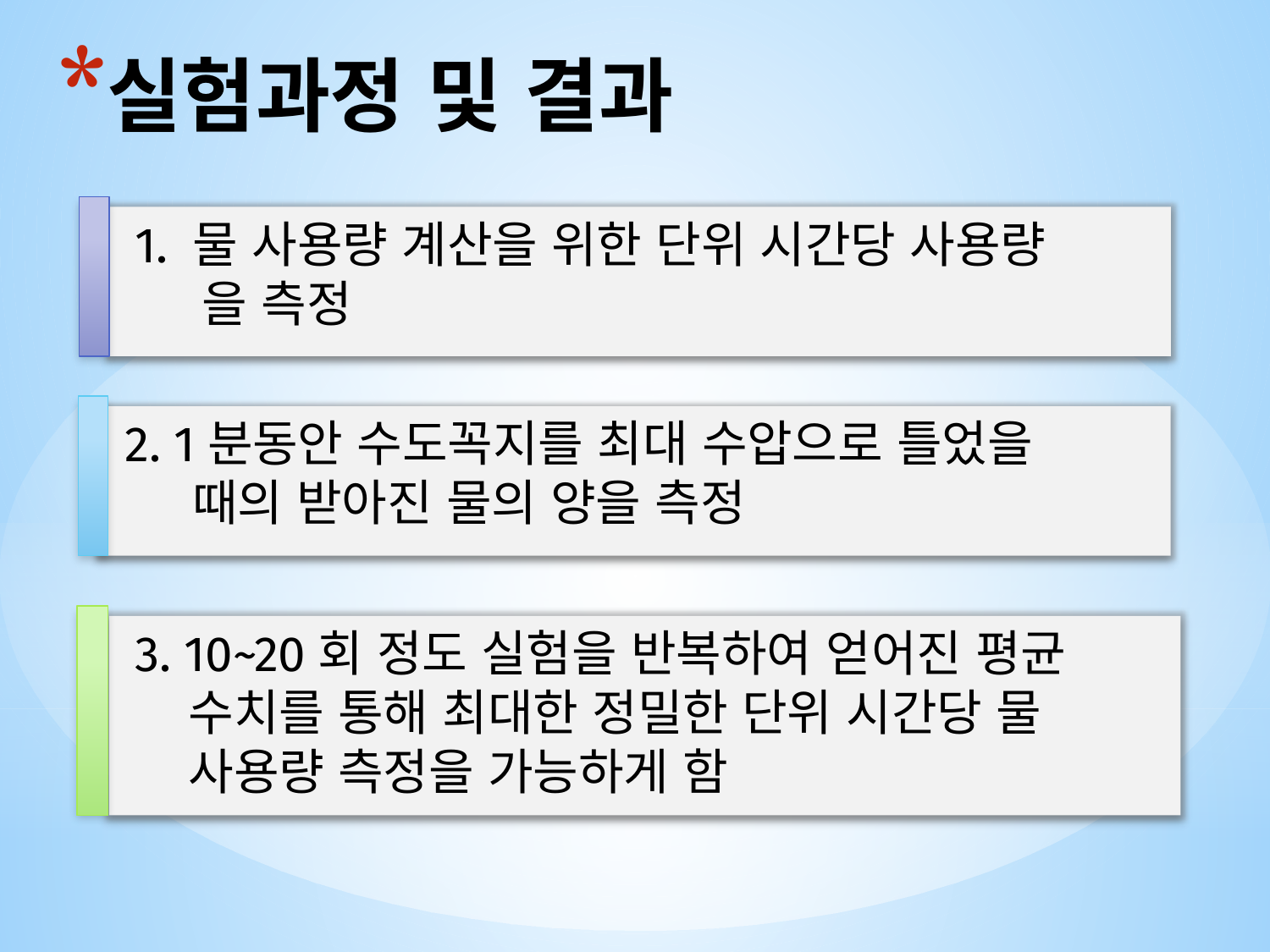

# 실험과정 및 결과

 1. 물 사용량 계산을 위한 단위 시간당 사용량
     을 측정

 2. 1분동안 수도꼭지를 최대 수압으로 틀었을
     때의 받아진 물의 양을 측정

 3. 10~20회 정도 실험을 반복하여 얻어진 평균
    수치를 통해 최대한 정밀한 단위 시간당 물
    사용량 측정을 가능하게 함